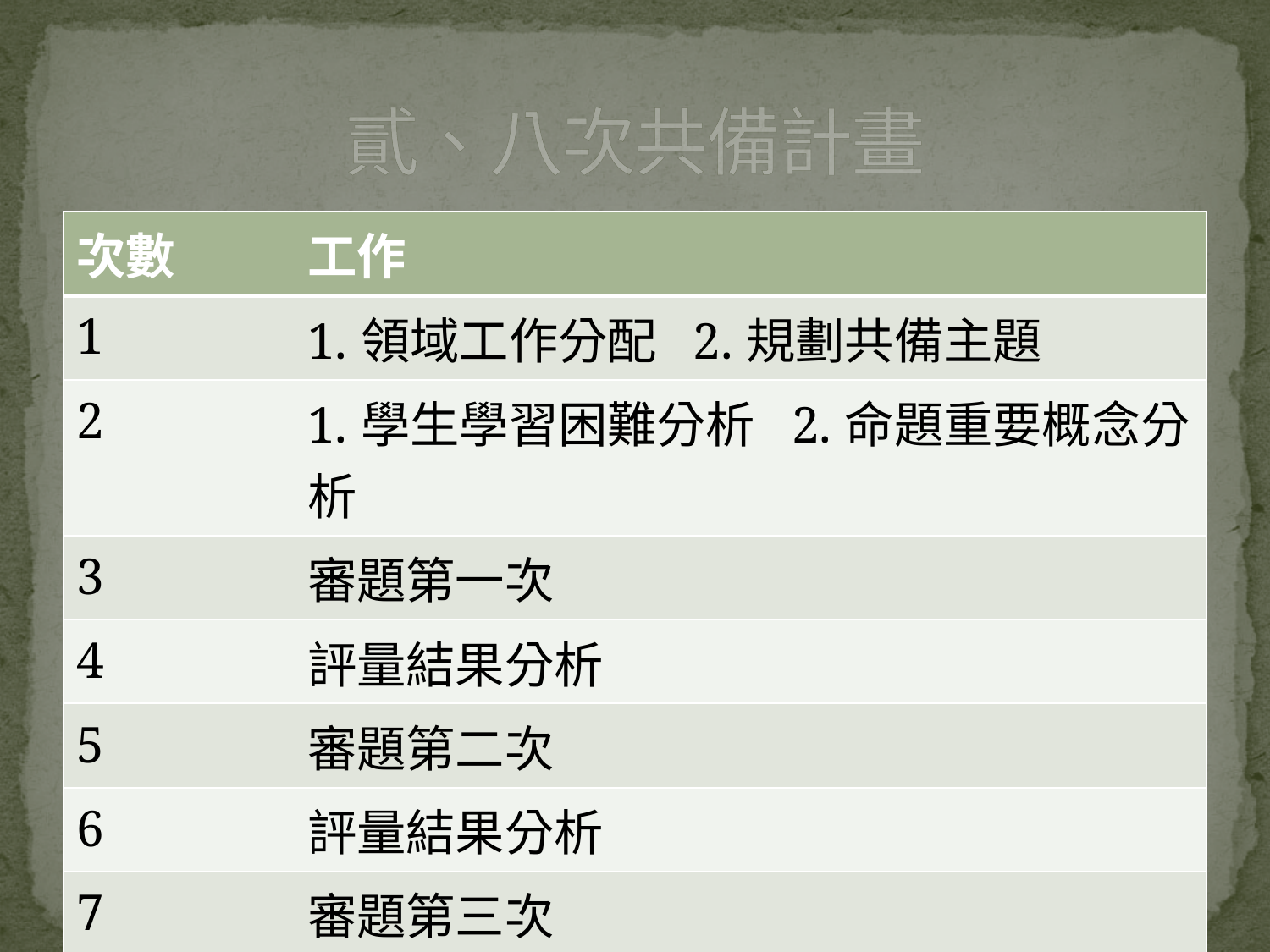

# 貳、八次共備計畫
| 次數 | 工作 |
| --- | --- |
| 1 | 1.領域工作分配 2.規劃共備主題 |
| 2 | 1.學生學習困難分析 2.命題重要概念分析 |
| 3 | 審題第一次 |
| 4 | 評量結果分析 |
| 5 | 審題第二次 |
| 6 | 評量結果分析 |
| 7 | 審題第三次 |
| 8 | 1.反思分享與共同修正 2.討論與回饋 |